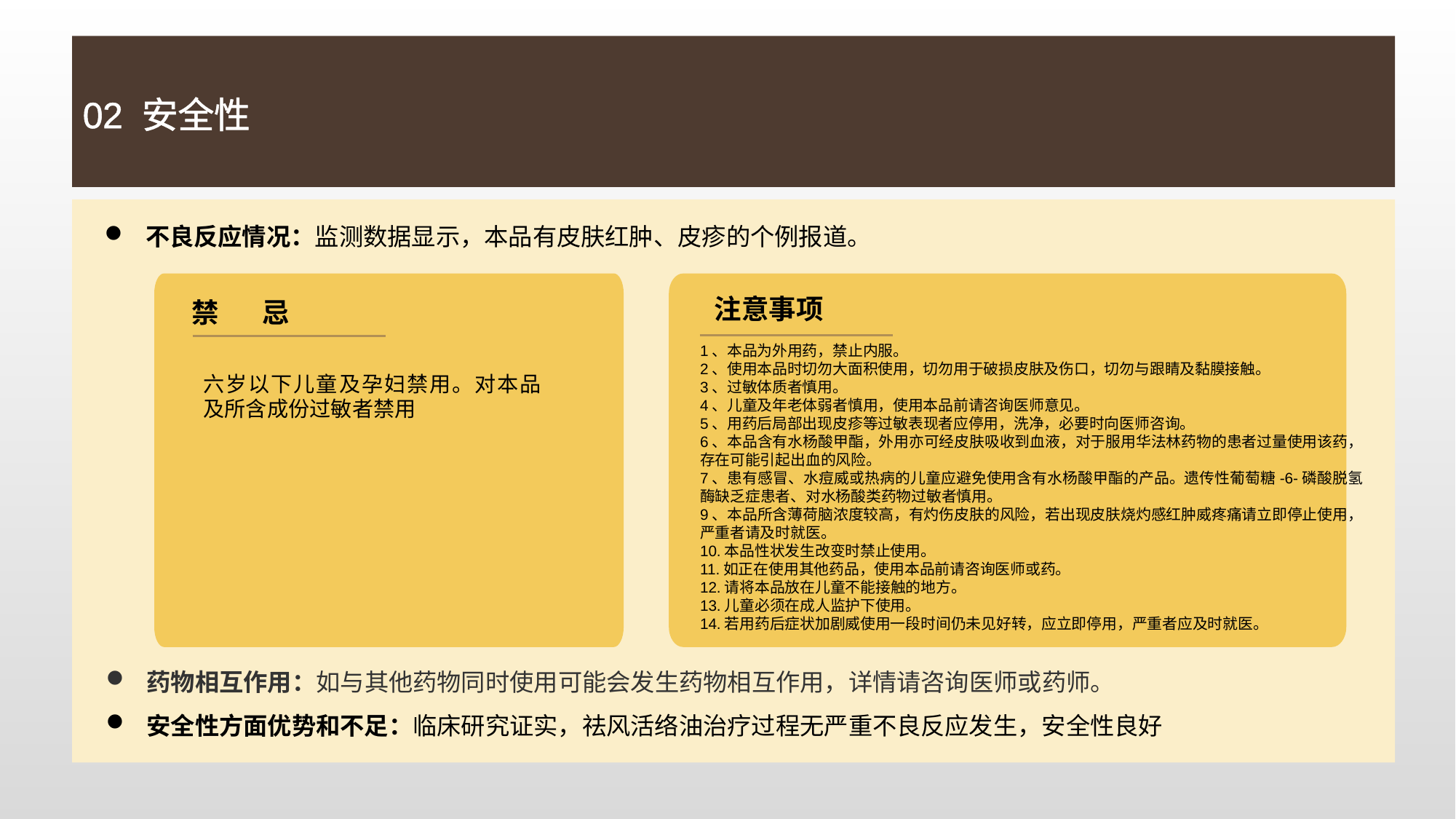

02 安全性
不良反应情况：监测数据显示，本品有皮肤红肿、皮疹的个例报道。

禁       忌
六岁以下儿童及孕妇禁用。对本品及所含成份过敏者禁用

注意事项
1、本品为外用药，禁止内服。
2、使用本品时切勿大面积使用，切勿用于破损皮肤及伤口，切勿与跟睛及黏膜接触。
3、过敏体质者慎用。
4、儿童及年老体弱者慎用，使用本品前请咨询医师意见。
5、用药后局部出现皮疹等过敏表现者应停用，洗净，必要时向医师咨询。
6、本品含有水杨酸甲酯，外用亦可经皮肤吸收到血液，对于服用华法林药物的患者过量使用该药，存在可能引起出血的风险。
7、患有感冒、水痘威或热病的儿童应避免使用含有水杨酸甲酯的产品。遗传性葡萄糖-6-磷酸脱氢酶缺乏症患者、对水杨酸类药物过敏者慎用。
9、本品所含薄荷脑浓度较高，有灼伤皮肤的风险，若出现皮肤烧灼感红肿威疼痛请立即停止使用，严重者请及时就医。
10.本品性状发生改变时禁止使用。
11.如正在使用其他药品，使用本品前请咨询医师或药。
12.请将本品放在儿童不能接触的地方。
13.儿童必须在成人监护下使用。
14.若用药后症状加剧威使用一段时间仍未见好转，应立即停用，严重者应及时就医。

药物相互作用：如与其他药物同时使用可能会发生药物相互作用，详情请咨询医师或药师。
安全性方面优势和不足：临床研究证实，祛风活络油治疗过程无严重不良反应发生，安全性良好